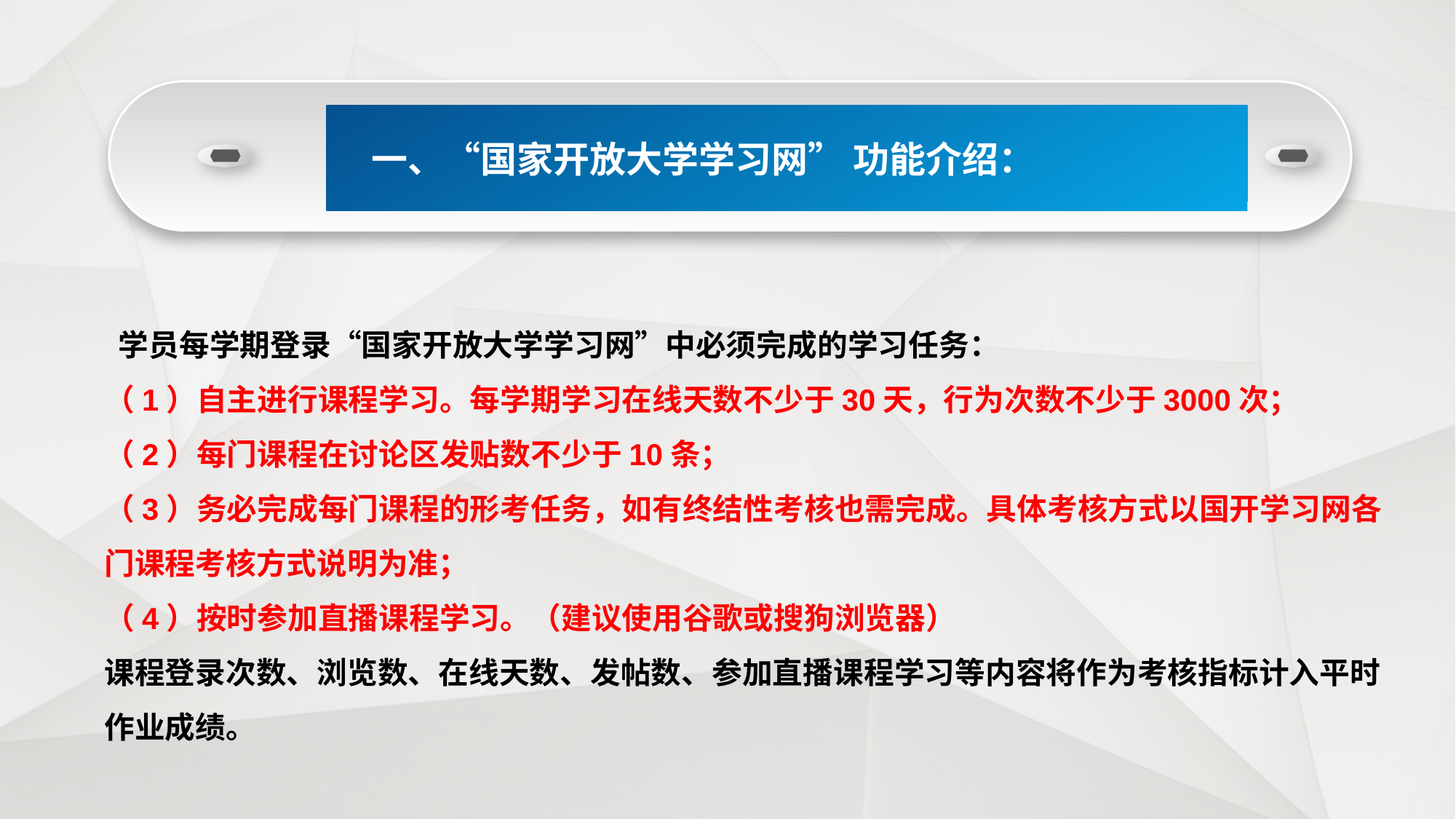

一、“国家开放大学学习网” 功能介绍：

 学员每学期登录“国家开放大学学习网”中必须完成的学习任务：
（1）自主进行课程学习。每学期学习在线天数不少于30天，行为次数不少于3000次；
（2）每门课程在讨论区发贴数不少于10条；
（3）务必完成每门课程的形考任务，如有终结性考核也需完成。具体考核方式以国开学习网各门课程考核方式说明为准；
（4）按时参加直播课程学习。（建议使用谷歌或搜狗浏览器）
课程登录次数、浏览数、在线天数、发帖数、参加直播课程学习等内容将作为考核指标计入平时作业成绩。